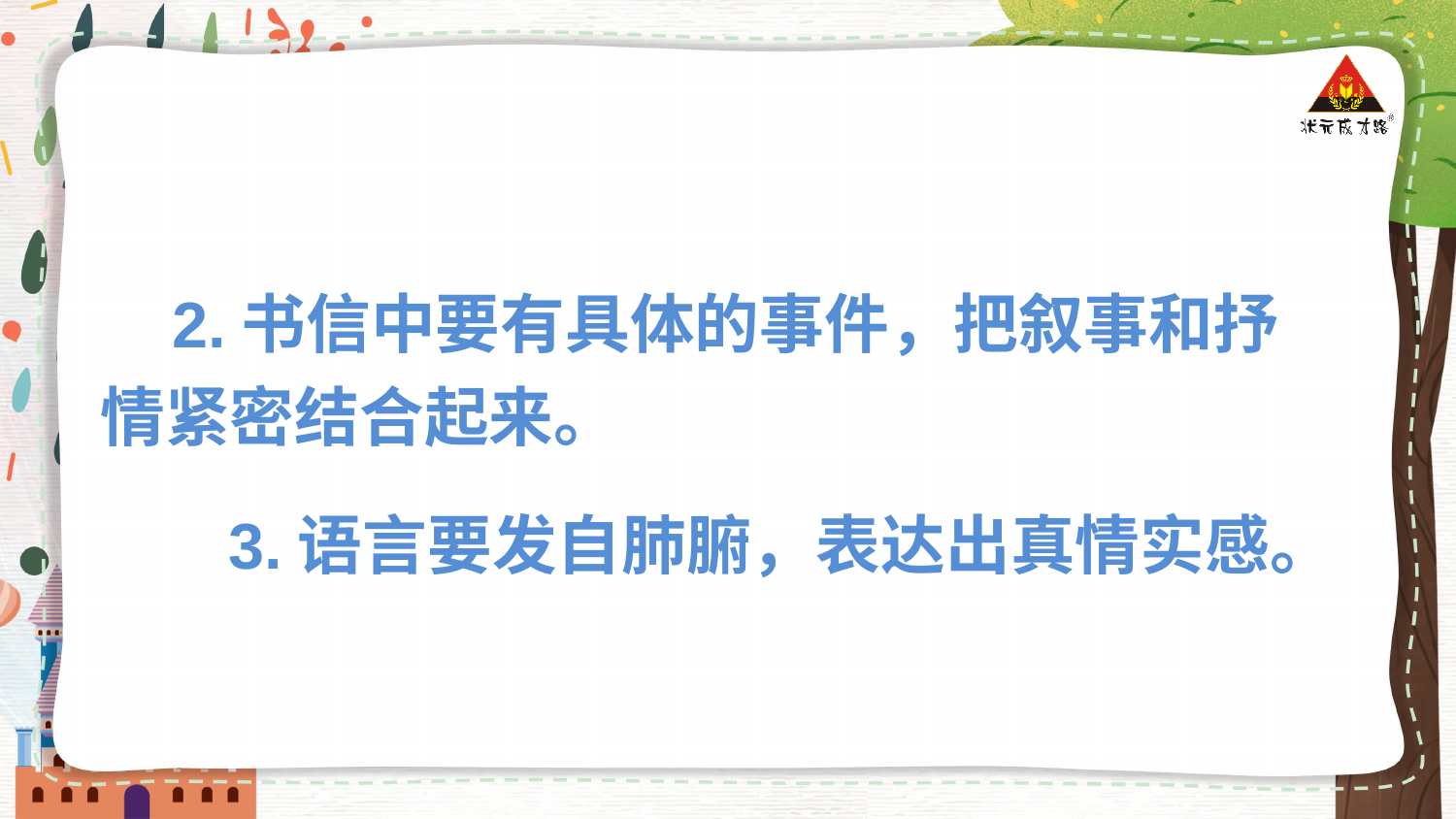

2.书信中要有具体的事件，把叙事和抒情紧密结合起来。
3.语言要发自肺腑，表达出真情实感。